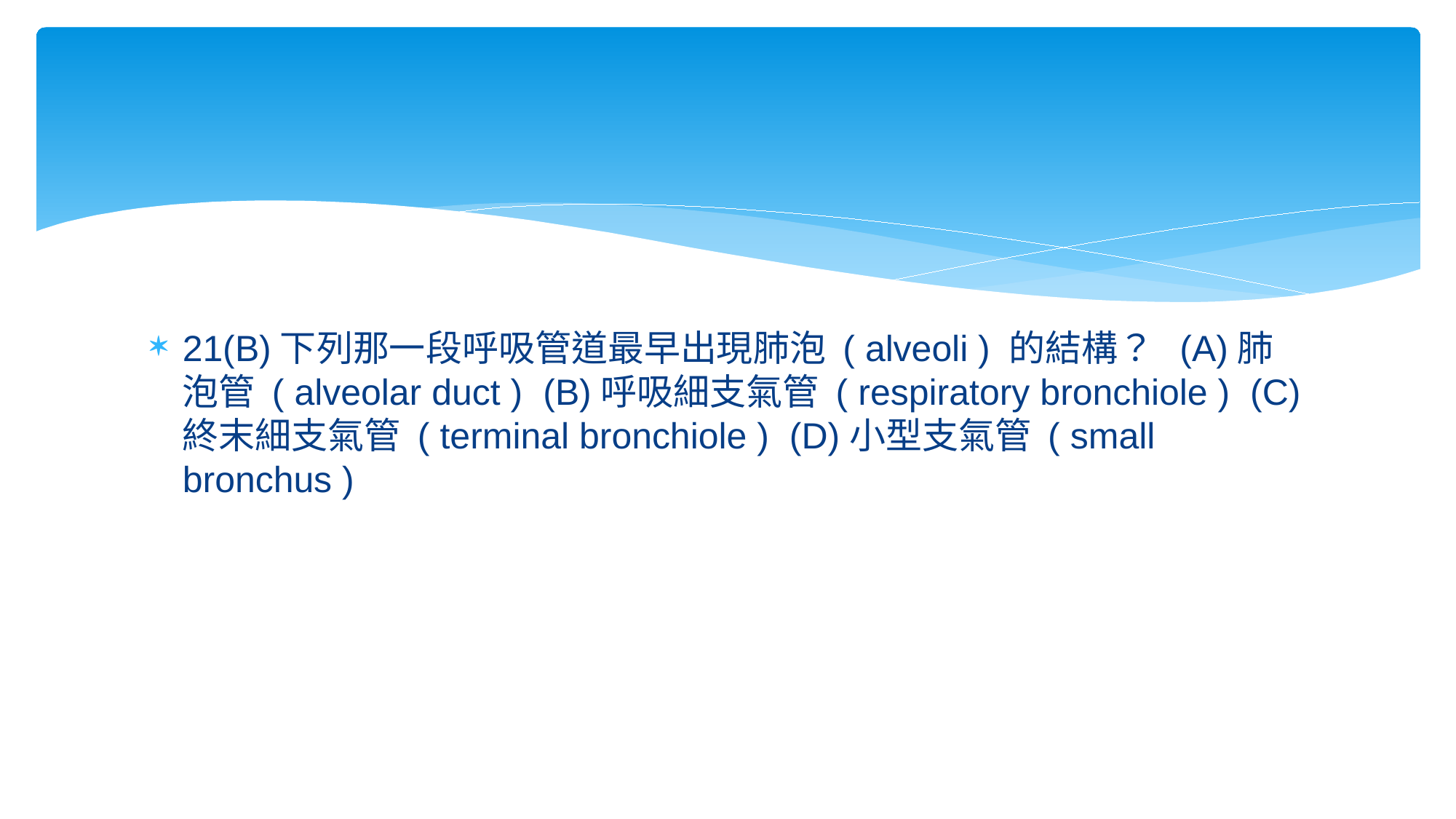

#
21(B)下列那一段呼吸管道最早出現肺泡 ( alveoli ) 的結構？  (A)肺泡管 ( alveolar duct )  (B)呼吸細支氣管 ( respiratory bronchiole )  (C)終末細支氣管 ( terminal bronchiole )  (D)小型支氣管 ( small bronchus )